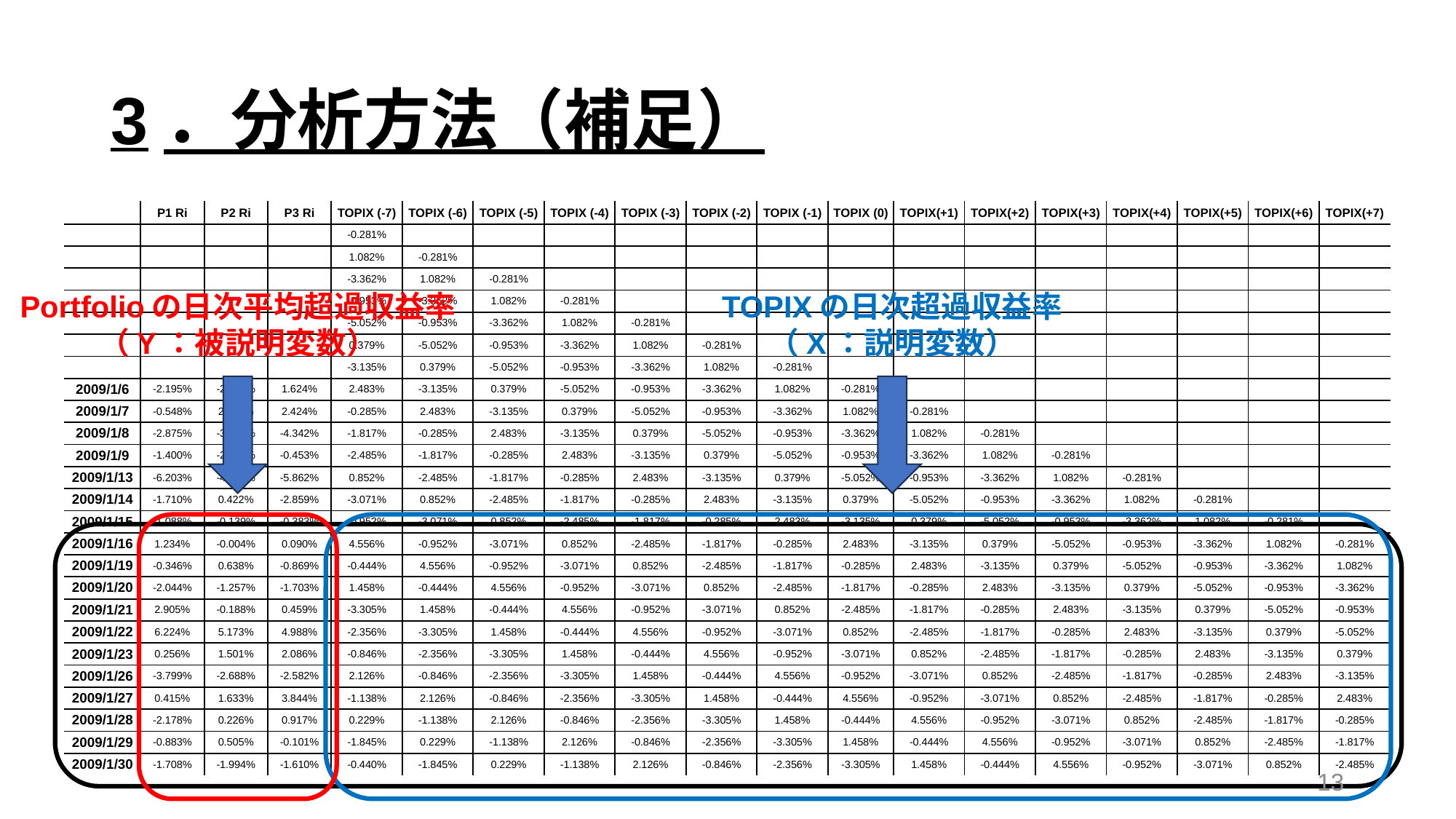

# 3．分析方法（補足）
|  | P1 Ri | P2 Ri | P3 Ri | TOPIX (-7) | TOPIX (-6) | TOPIX (-5) | TOPIX (-4) | TOPIX (-3) | TOPIX (-2) | TOPIX (-1) | TOPIX (0) | TOPIX(+1) | TOPIX(+2) | TOPIX(+3) | TOPIX(+4) | TOPIX(+5) | TOPIX(+6) | TOPIX(+7) |
| --- | --- | --- | --- | --- | --- | --- | --- | --- | --- | --- | --- | --- | --- | --- | --- | --- | --- | --- |
|  |  |  |  | -0.281% |  |  |  |  |  |  |  |  |  |  |  |  |  |  |
|  |  |  |  | 1.082% | -0.281% |  |  |  |  |  |  |  |  |  |  |  |  |  |
|  |  |  |  | -3.362% | 1.082% | -0.281% |  |  |  |  |  |  |  |  |  |  |  |  |
|  |  |  |  | -0.953% | -3.362% | 1.082% | -0.281% |  |  |  |  |  |  |  |  |  |  |  |
|  |  |  |  | -5.052% | -0.953% | -3.362% | 1.082% | -0.281% |  |  |  |  |  |  |  |  |  |  |
|  |  |  |  | 0.379% | -5.052% | -0.953% | -3.362% | 1.082% | -0.281% |  |  |  |  |  |  |  |  |  |
|  |  |  |  | -3.135% | 0.379% | -5.052% | -0.953% | -3.362% | 1.082% | -0.281% |  |  |  |  |  |  |  |  |
| 2009/1/6 | -2.195% | -2.713% | 1.624% | 2.483% | -3.135% | 0.379% | -5.052% | -0.953% | -3.362% | 1.082% | -0.281% |  |  |  |  |  |  |  |
| 2009/1/7 | -0.548% | 2.183% | 2.424% | -0.285% | 2.483% | -3.135% | 0.379% | -5.052% | -0.953% | -3.362% | 1.082% | -0.281% |  |  |  |  |  |  |
| 2009/1/8 | -2.875% | -3.319% | -4.342% | -1.817% | -0.285% | 2.483% | -3.135% | 0.379% | -5.052% | -0.953% | -3.362% | 1.082% | -0.281% |  |  |  |  |  |
| 2009/1/9 | -1.400% | -2.017% | -0.453% | -2.485% | -1.817% | -0.285% | 2.483% | -3.135% | 0.379% | -5.052% | -0.953% | -3.362% | 1.082% | -0.281% |  |  |  |  |
| 2009/1/13 | -6.203% | -4.397% | -5.862% | 0.852% | -2.485% | -1.817% | -0.285% | 2.483% | -3.135% | 0.379% | -5.052% | -0.953% | -3.362% | 1.082% | -0.281% |  |  |  |
| 2009/1/14 | -1.710% | 0.422% | -2.859% | -3.071% | 0.852% | -2.485% | -1.817% | -0.285% | 2.483% | -3.135% | 0.379% | -5.052% | -0.953% | -3.362% | 1.082% | -0.281% |  |  |
| 2009/1/15 | -1.088% | -0.139% | -0.383% | -0.952% | -3.071% | 0.852% | -2.485% | -1.817% | -0.285% | 2.483% | -3.135% | 0.379% | -5.052% | -0.953% | -3.362% | 1.082% | -0.281% |  |
| 2009/1/16 | 1.234% | -0.004% | 0.090% | 4.556% | -0.952% | -3.071% | 0.852% | -2.485% | -1.817% | -0.285% | 2.483% | -3.135% | 0.379% | -5.052% | -0.953% | -3.362% | 1.082% | -0.281% |
| 2009/1/19 | -0.346% | 0.638% | -0.869% | -0.444% | 4.556% | -0.952% | -3.071% | 0.852% | -2.485% | -1.817% | -0.285% | 2.483% | -3.135% | 0.379% | -5.052% | -0.953% | -3.362% | 1.082% |
| 2009/1/20 | -2.044% | -1.257% | -1.703% | 1.458% | -0.444% | 4.556% | -0.952% | -3.071% | 0.852% | -2.485% | -1.817% | -0.285% | 2.483% | -3.135% | 0.379% | -5.052% | -0.953% | -3.362% |
| 2009/1/21 | 2.905% | -0.188% | 0.459% | -3.305% | 1.458% | -0.444% | 4.556% | -0.952% | -3.071% | 0.852% | -2.485% | -1.817% | -0.285% | 2.483% | -3.135% | 0.379% | -5.052% | -0.953% |
| 2009/1/22 | 6.224% | 5.173% | 4.988% | -2.356% | -3.305% | 1.458% | -0.444% | 4.556% | -0.952% | -3.071% | 0.852% | -2.485% | -1.817% | -0.285% | 2.483% | -3.135% | 0.379% | -5.052% |
| 2009/1/23 | 0.256% | 1.501% | 2.086% | -0.846% | -2.356% | -3.305% | 1.458% | -0.444% | 4.556% | -0.952% | -3.071% | 0.852% | -2.485% | -1.817% | -0.285% | 2.483% | -3.135% | 0.379% |
| 2009/1/26 | -3.799% | -2.688% | -2.582% | 2.126% | -0.846% | -2.356% | -3.305% | 1.458% | -0.444% | 4.556% | -0.952% | -3.071% | 0.852% | -2.485% | -1.817% | -0.285% | 2.483% | -3.135% |
| 2009/1/27 | 0.415% | 1.633% | 3.844% | -1.138% | 2.126% | -0.846% | -2.356% | -3.305% | 1.458% | -0.444% | 4.556% | -0.952% | -3.071% | 0.852% | -2.485% | -1.817% | -0.285% | 2.483% |
| 2009/1/28 | -2.178% | 0.226% | 0.917% | 0.229% | -1.138% | 2.126% | -0.846% | -2.356% | -3.305% | 1.458% | -0.444% | 4.556% | -0.952% | -3.071% | 0.852% | -2.485% | -1.817% | -0.285% |
| 2009/1/29 | -0.883% | 0.505% | -0.101% | -1.845% | 0.229% | -1.138% | 2.126% | -0.846% | -2.356% | -3.305% | 1.458% | -0.444% | 4.556% | -0.952% | -3.071% | 0.852% | -2.485% | -1.817% |
| 2009/1/30 | -1.708% | -1.994% | -1.610% | -0.440% | -1.845% | 0.229% | -1.138% | 2.126% | -0.846% | -2.356% | -3.305% | 1.458% | -0.444% | 4.556% | -0.952% | -3.071% | 0.852% | -2.485% |
Portfolioの日次平均超過収益率
（Y：被説明変数）
TOPIXの日次超過収益率
（X：説明変数）

13